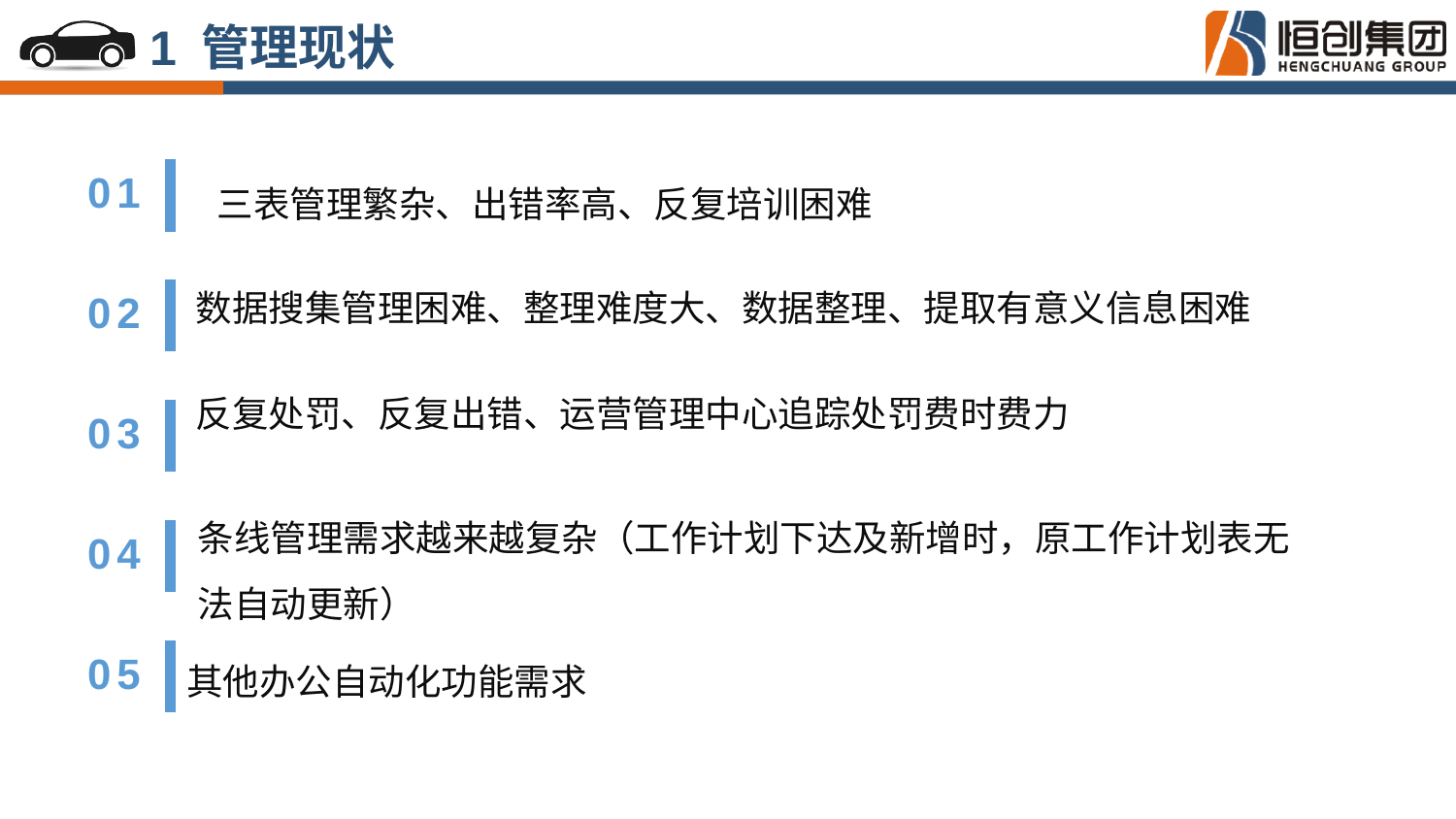

1 管理现状
三表管理繁杂、出错率高、反复培训困难
01
数据搜集管理困难、整理难度大、数据整理、提取有意义信息困难
02
反复处罚、反复出错、运营管理中心追踪处罚费时费力

03
条线管理需求越来越复杂（工作计划下达及新增时，原工作计划表无法自动更新）
04
05
其他办公自动化功能需求